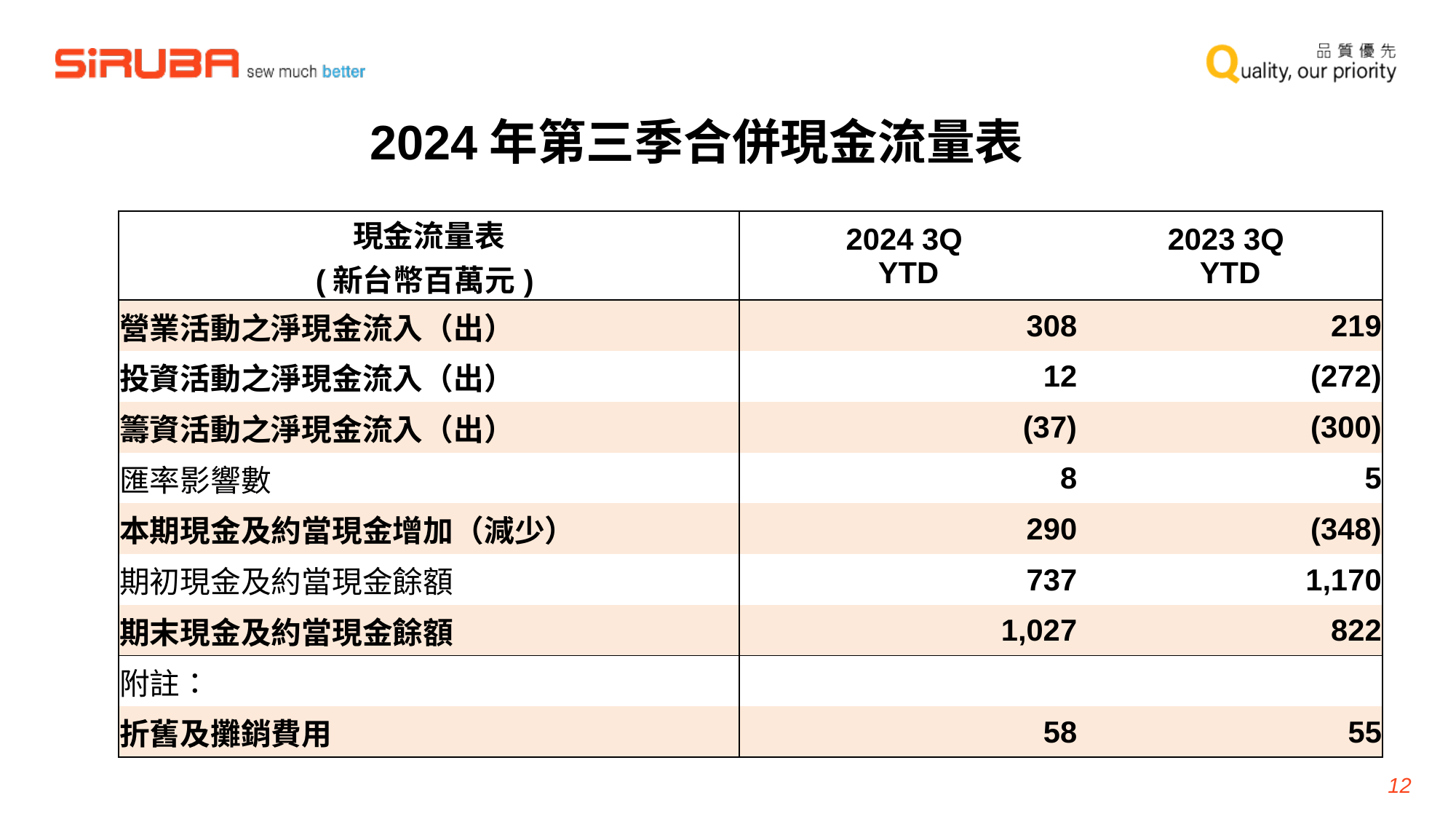

2024年第三季合併現金流量表
| 現金流量表 (新台幣百萬元) | 2024 3Q YTD | 2023 3Q YTD |
| --- | --- | --- |
| 營業活動之淨現金流入（出） | 308 | 219 |
| 投資活動之淨現金流入（出） | 12 | (272) |
| 籌資活動之淨現金流入（出） | (37) | (300) |
| 匯率影響數 | 8 | 5 |
| 本期現金及約當現金增加（減少） | 290 | (348) |
| 期初現金及約當現金餘額 | 737 | 1,170 |
| 期末現金及約當現金餘額 | 1,027 | 822 |
| 附註： |  |  |
| 折舊及攤銷費用 | 58 | 55 |
12